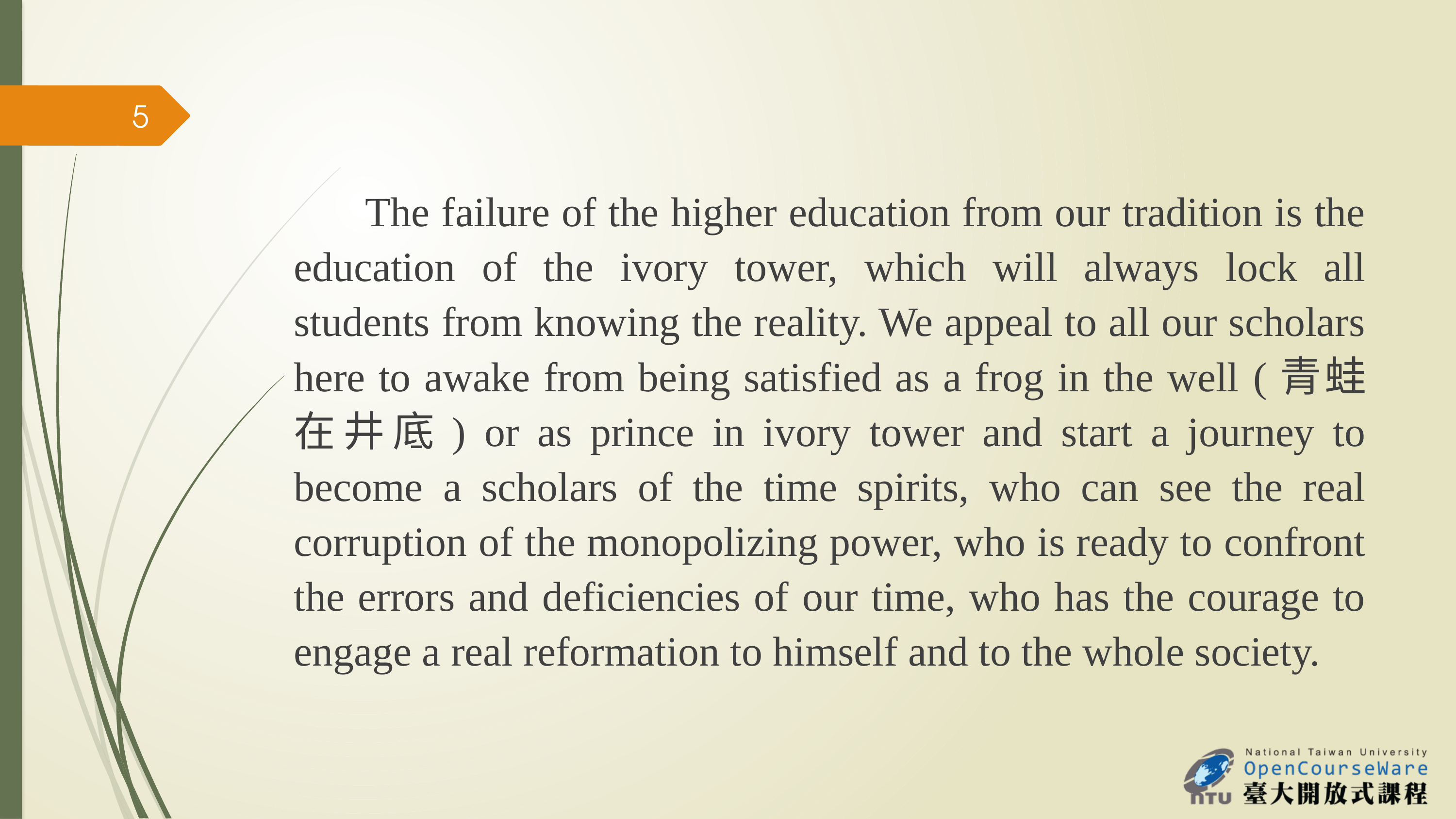

5
	The failure of the higher education from our tradition is the education of the ivory tower, which will always lock all students from knowing the reality. We appeal to all our scholars here to awake from being satisfied as a frog in the well (青蛙在井底) or as prince in ivory tower and start a journey to become a scholars of the time spirits, who can see the real corruption of the monopolizing power, who is ready to confront the errors and deficiencies of our time, who has the courage to engage a real reformation to himself and to the whole society.